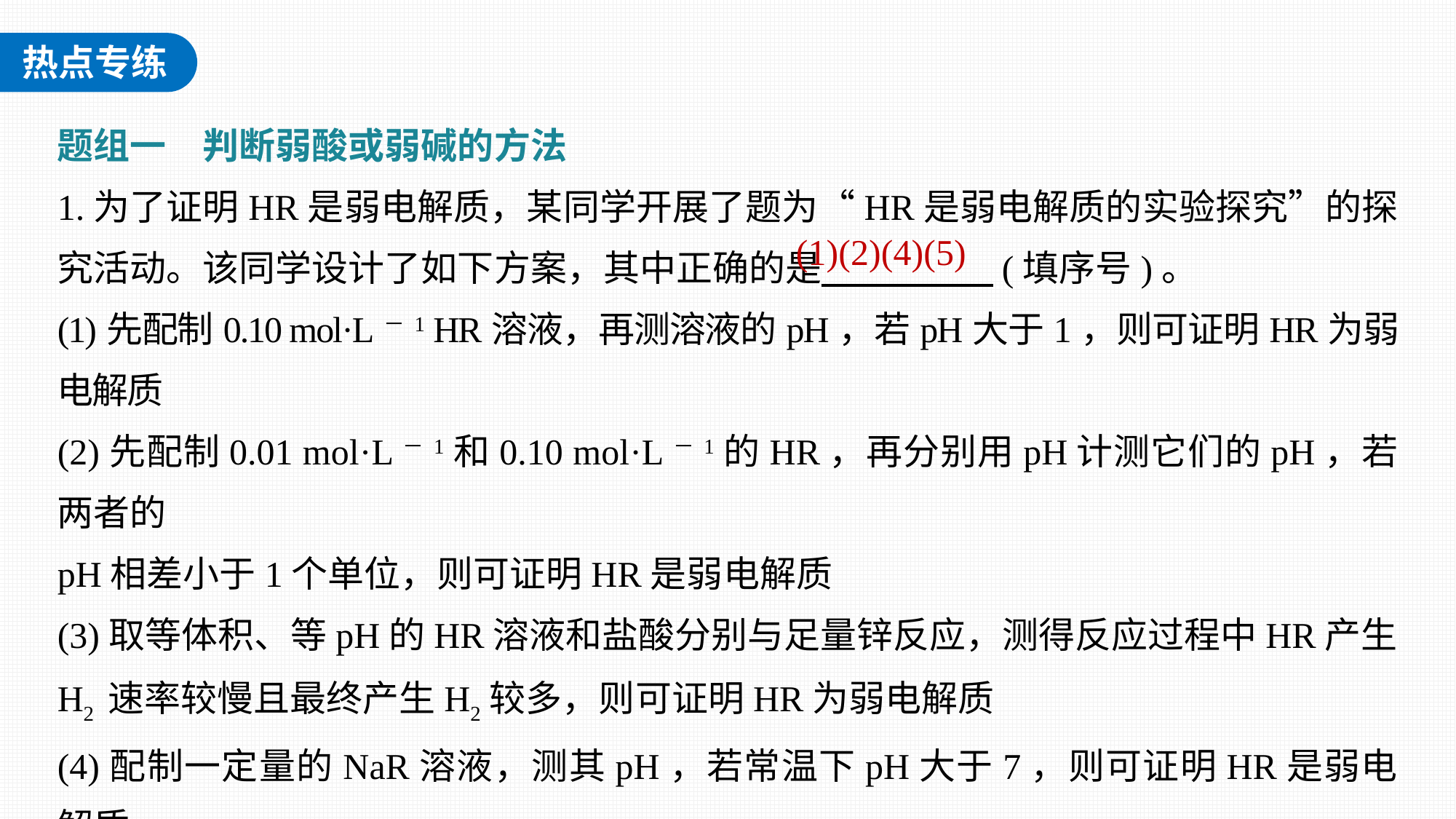

题组一　判断弱酸或弱碱的方法
1.为了证明HR是弱电解质，某同学开展了题为“HR是弱电解质的实验探究”的探究活动。该同学设计了如下方案，其中正确的是                     (填序号)。
(1)先配制0.10 mol·L－1 HR溶液，再测溶液的pH，若pH大于1，则可证明HR为弱电解质
(2)先配制0.01 mol·L－1和0.10 mol·L－1的HR，再分别用pH计测它们的pH，若两者的
pH相差小于1个单位，则可证明HR是弱电解质
(3)取等体积、等pH的HR溶液和盐酸分别与足量锌反应，测得反应过程中HR产生H2 速率较慢且最终产生H2较多，则可证明HR为弱电解质
(4)配制一定量的NaR溶液，测其pH，若常温下pH大于7，则可证明HR是弱电解质
(5)25 ℃时，pH＝2的HR和pH＝12的Ba(OH)2溶液等体积混合后，溶液显酸性，则HR为弱酸
(1)(2)(4)(5)